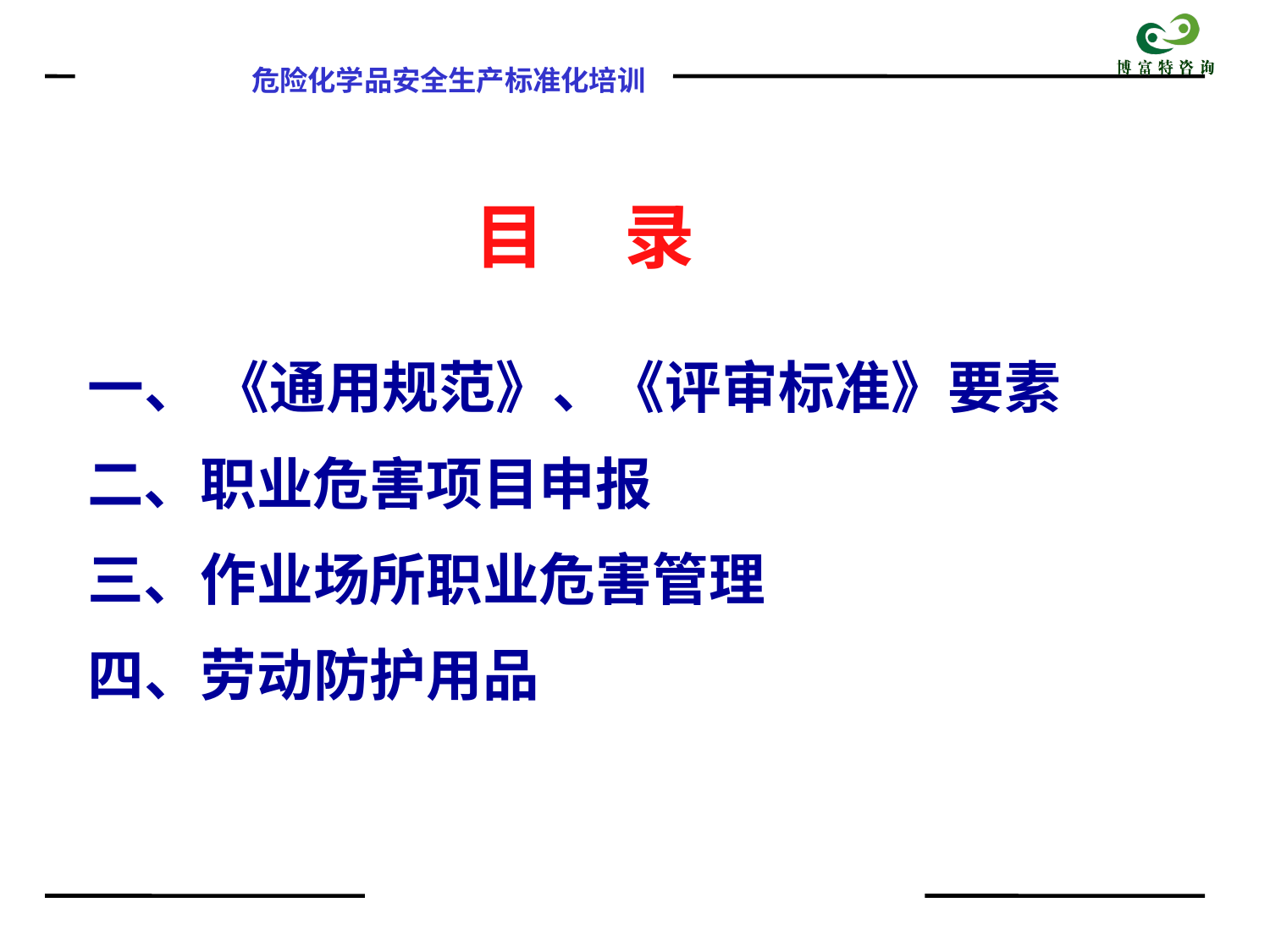

目     录
一、 《通用规范》、《评审标准》要素
二、职业危害项目申报
三、作业场所职业危害管理
四、劳动防护用品